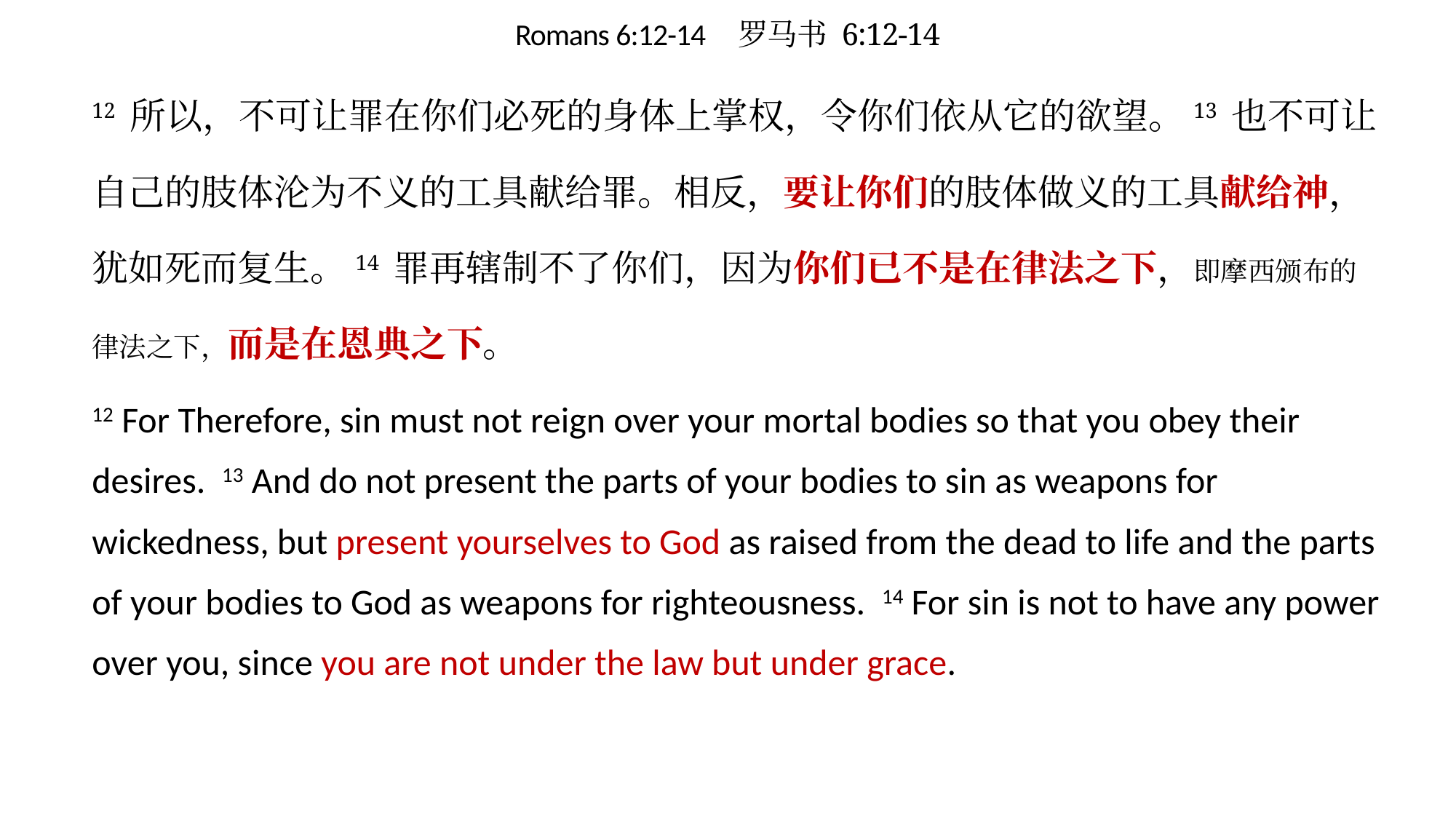

# Romans 6:12-14    罗马书 6:12-14
12 所以，不可让罪在你们必死的身体上掌权，令你们依从它的欲望。13 也不可让自己的肢体沦为不义的工具献给罪。相反，要让你们的肢体做义的工具献给神，犹如死而复生。14 罪再辖制不了你们，因为你们已不是在律法之下，即摩西颁布的律法之下，而是在恩典之下。
12 For Therefore, sin must not reign over your mortal bodies so that you obey their desires.  13 And do not present the parts of your bodies to sin as weapons for wickedness, but present yourselves to God as raised from the dead to life and the parts of your bodies to God as weapons for righteousness.  14 For sin is not to have any power over you, since you are not under the law but under grace.